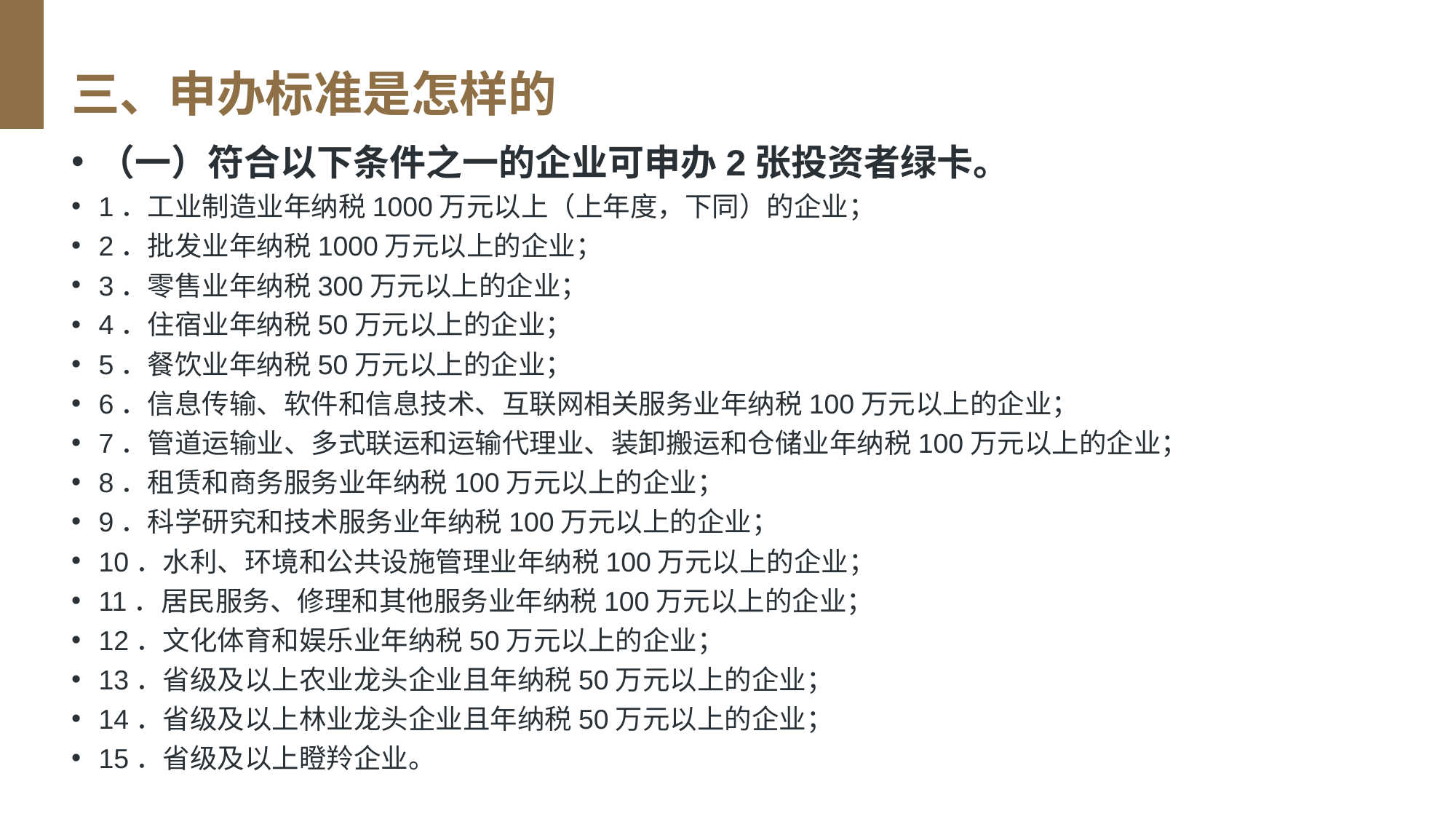

# 三、申办标准是怎样的

（一）符合以下条件之一的企业可申办2张投资者绿卡。
1．工业制造业年纳税1000万元以上（上年度，下同）的企业；
2．批发业年纳税1000万元以上的企业；
3．零售业年纳税300万元以上的企业；
4．住宿业年纳税50万元以上的企业；
5．餐饮业年纳税50万元以上的企业；
6．信息传输、软件和信息技术、互联网相关服务业年纳税100万元以上的企业；
7．管道运输业、多式联运和运输代理业、装卸搬运和仓储业年纳税100万元以上的企业；
8．租赁和商务服务业年纳税100万元以上的企业；
9．科学研究和技术服务业年纳税100万元以上的企业；
10．水利、环境和公共设施管理业年纳税100万元以上的企业；
11．居民服务、修理和其他服务业年纳税100万元以上的企业；
12．文化体育和娱乐业年纳税50万元以上的企业；
13．省级及以上农业龙头企业且年纳税50万元以上的企业；
14．省级及以上林业龙头企业且年纳税50万元以上的企业；
15．省级及以上瞪羚企业。